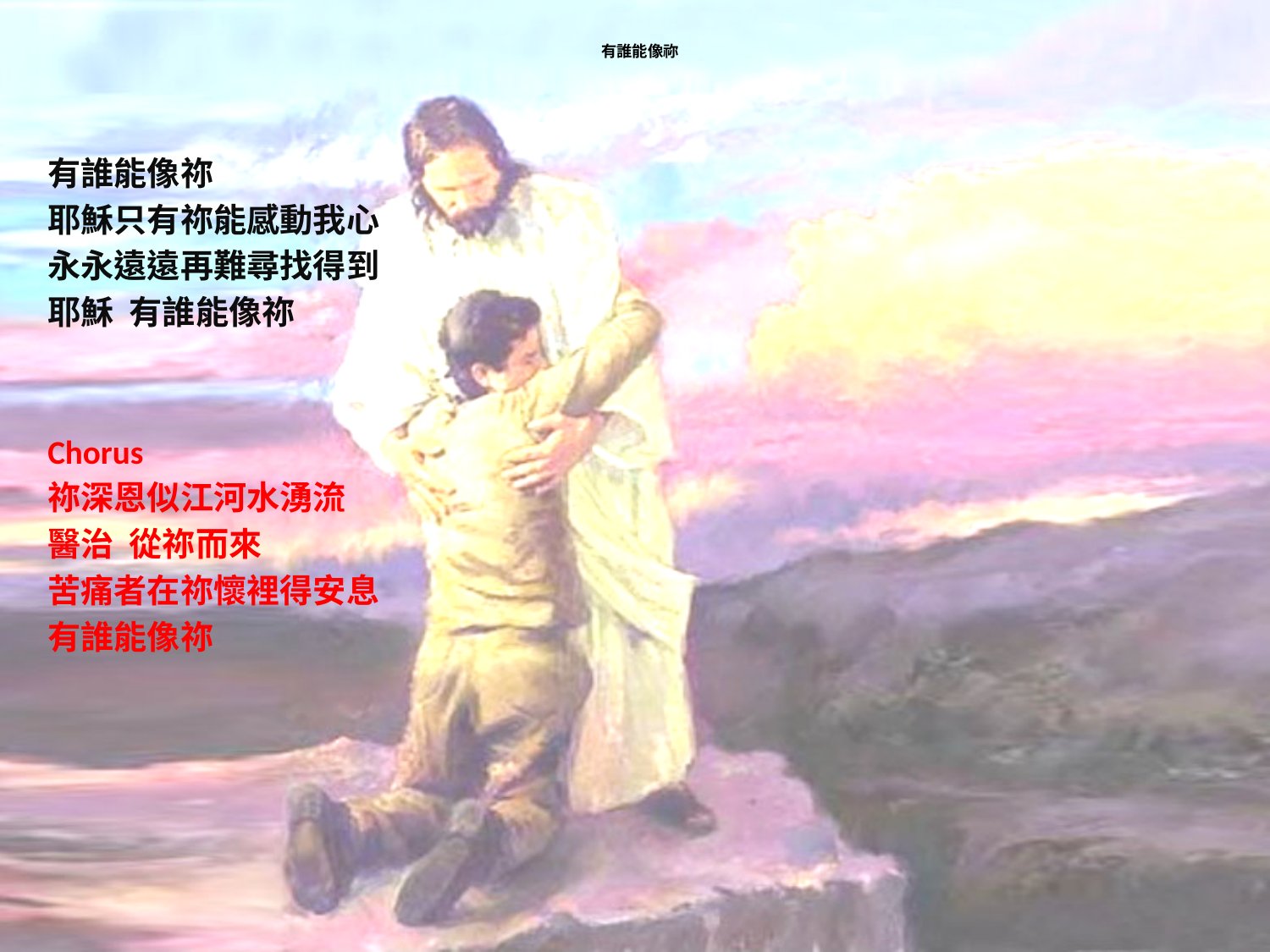

# 有誰能像祢
有誰能像祢
耶穌只有祢能感動我心
永永遠遠再難尋找得到
耶穌  有誰能像祢

Chorus
祢深恩似江河水湧流
醫治  從祢而來
苦痛者在祢懷裡得安息
有誰能像祢